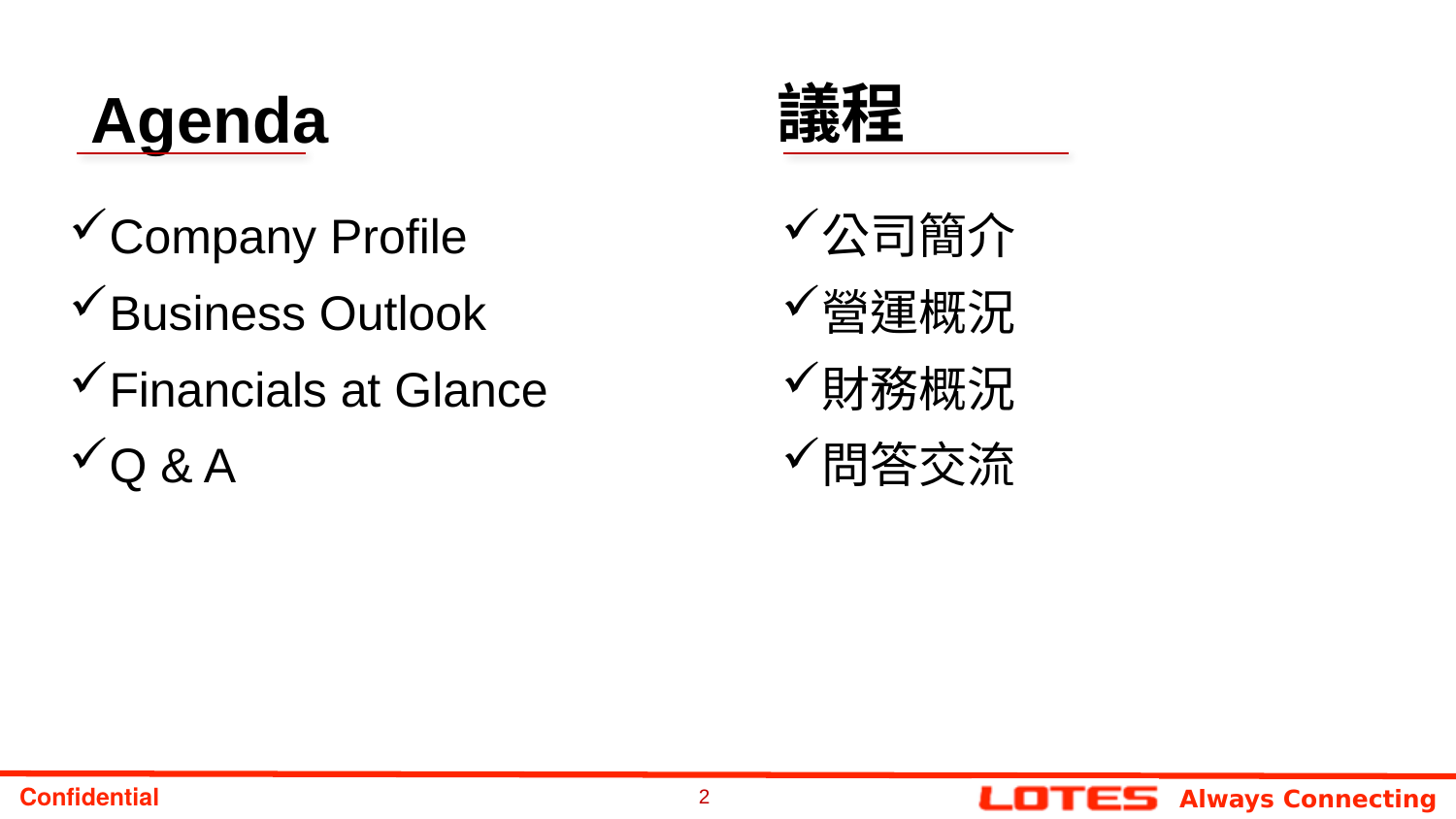

議程
# Agenda
公司簡介
營運概況
財務概況
問答交流
Company Profile
Business Outlook
Financials at Glance
Q & A
2